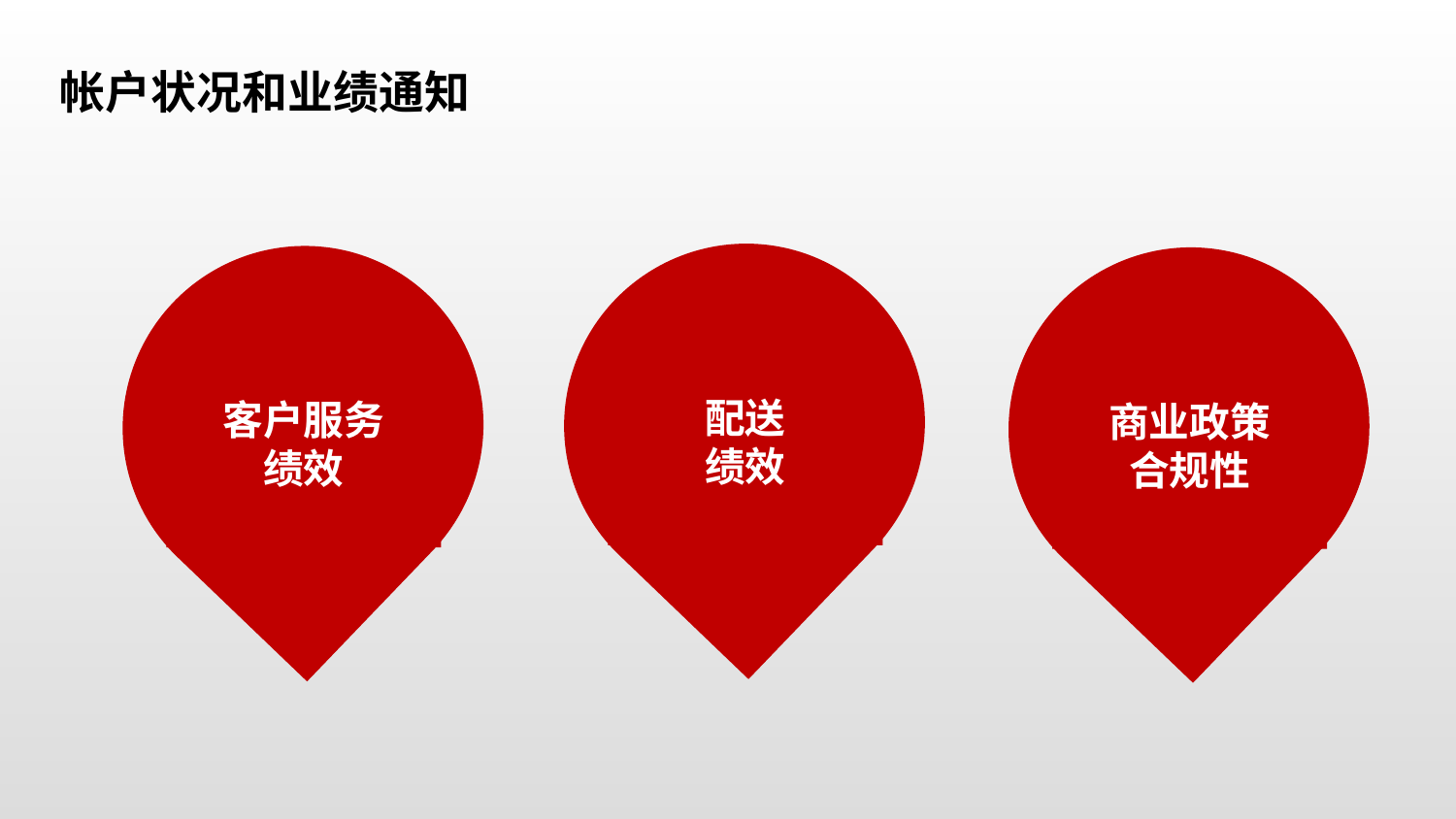

帐户状况和业绩通知

配送
绩效

客户服务
绩效

商业政策
合规性